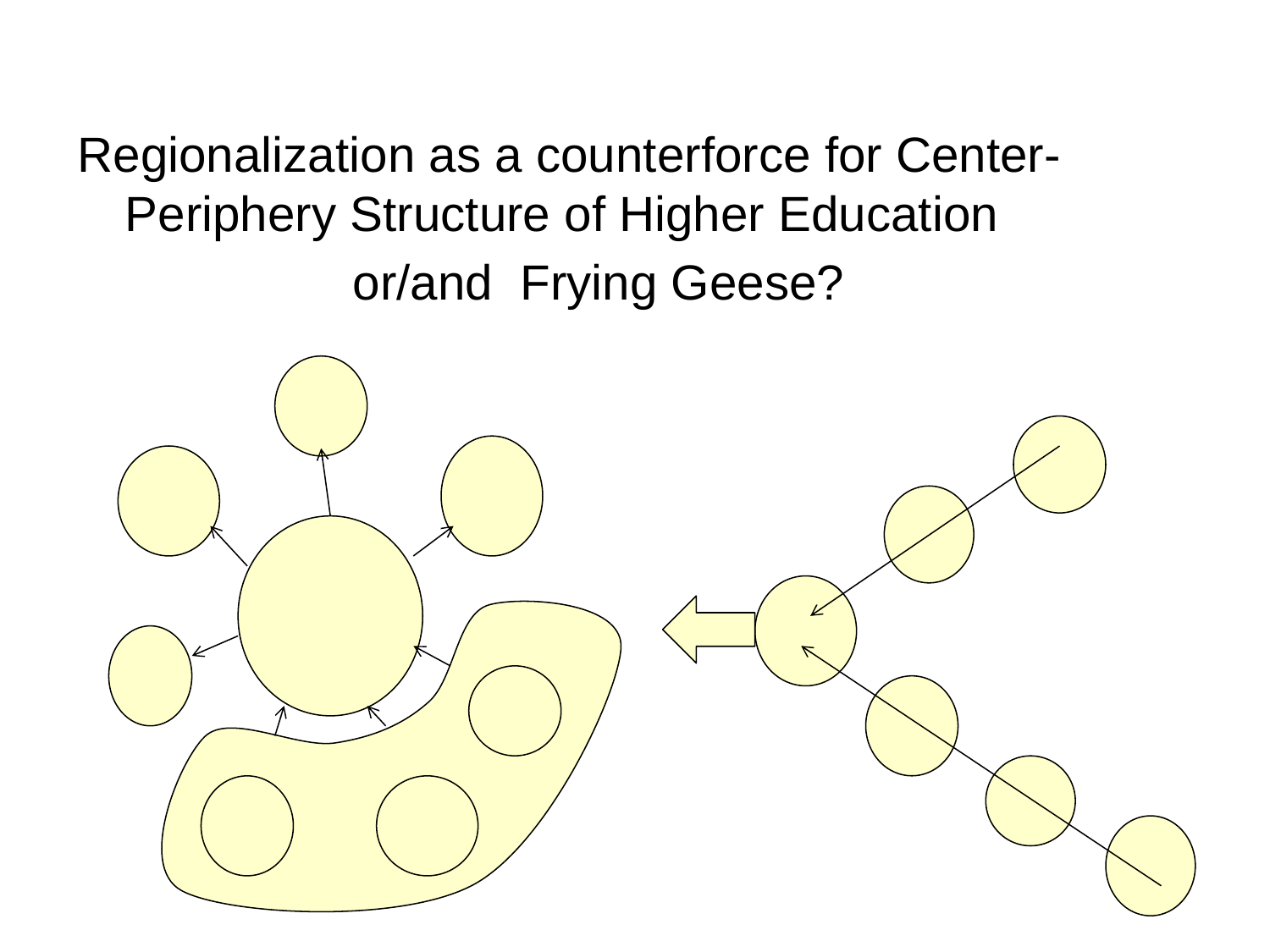

Regionalization as a counterforce for Center-Periphery Structure of Higher Education
                    or/and  Frying Geese?

# アジアの大学の国際連携の理念的モデル